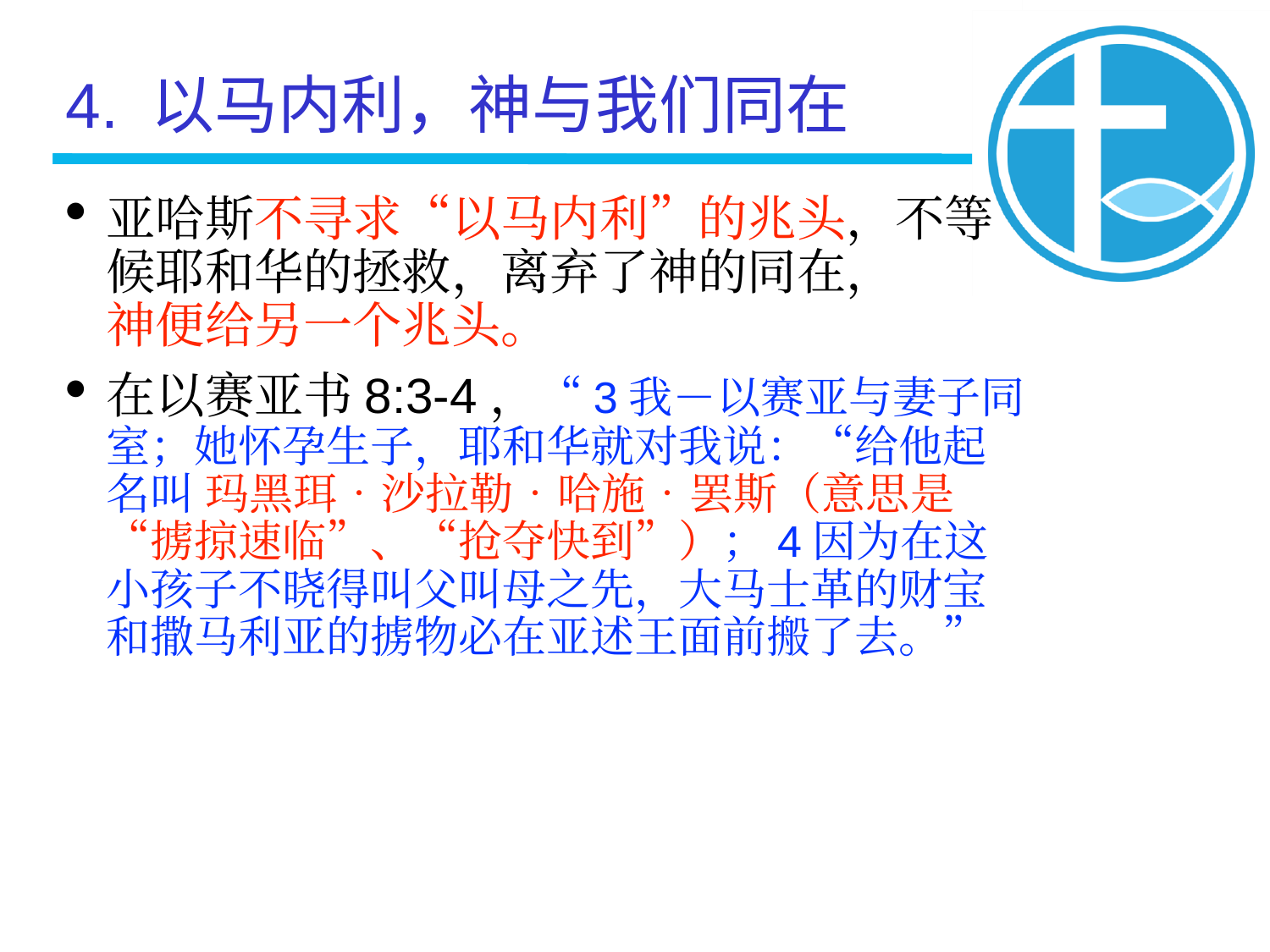

4. 以马内利，神与我们同在
亚哈斯不寻求“以马内利”的兆头，不等候耶和华的拯救，离弃了神的同在，
神便给另一个兆头。
在以赛亚书8:3-4，“3我－以赛亚与妻子同室；她怀孕生子，耶和华就对我说：“给他起名叫 玛黑珥‧沙拉勒‧哈施‧罢斯（意思是“掳掠速临”、“抢夺快到”）；4因为在这小孩子不晓得叫父叫母之先，大马士革的财宝和撒马利亚的掳物必在亚述王面前搬了去。”